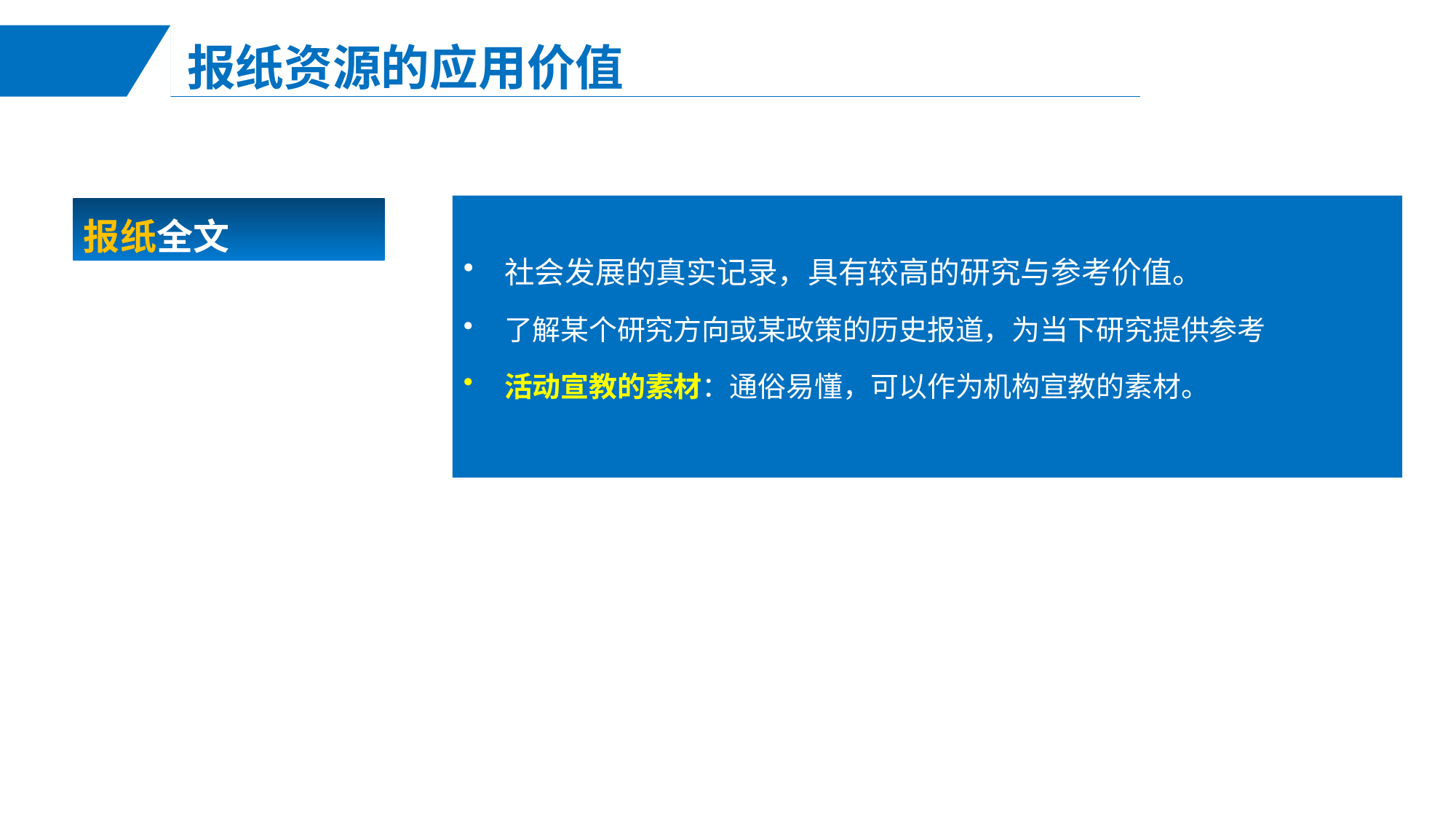

报纸资源的应用价值

报纸全文
社会发展的真实记录，具有较高的研究与参考价值。
了解某个研究方向或某政策的历史报道，为当下研究提供参考
活动宣教的素材：通俗易懂，可以作为机构宣教的素材。